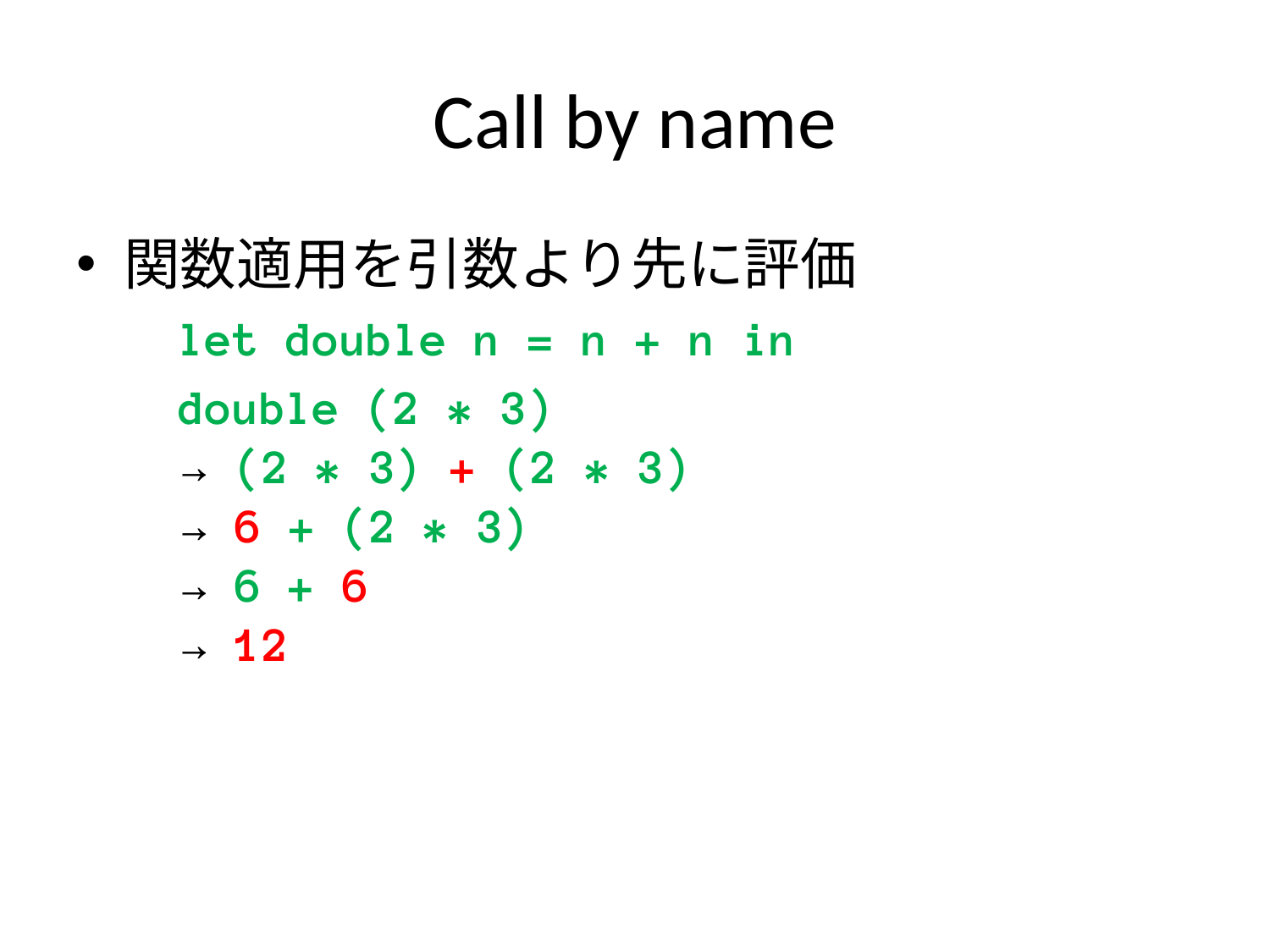

# Call by name
関数適用を引数より先に評価
let double n = n + n in
double (2 * 3)
→ (2 * 3) + (2 * 3)
→ 6 + (2 * 3)
→ 6 + 6
→ 12